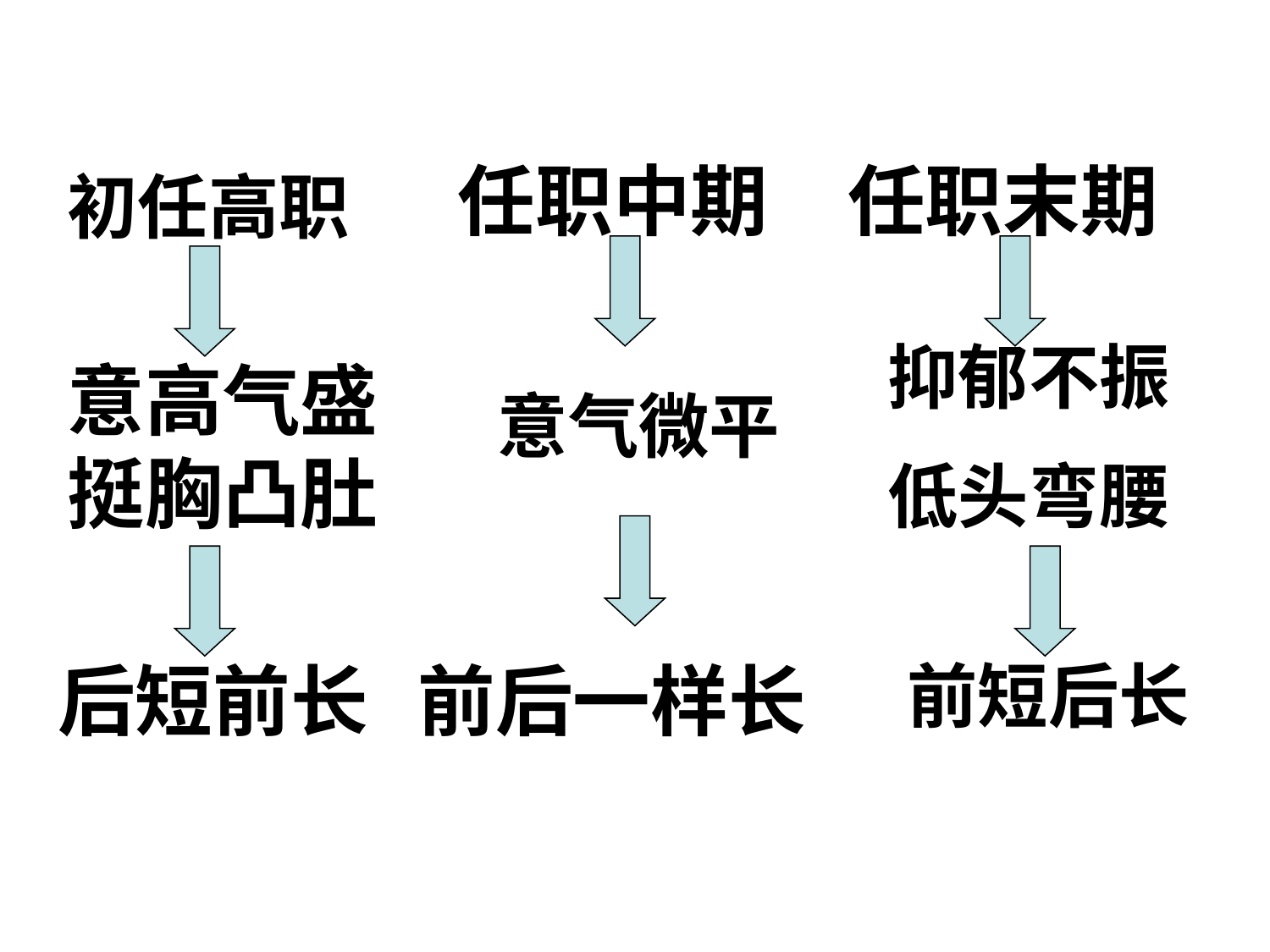

任职中期
任职末期
初任高职

抑郁不振
低头弯腰
意高气盛挺胸凸肚
意气微平

后短前长
前后一样长
前短后长